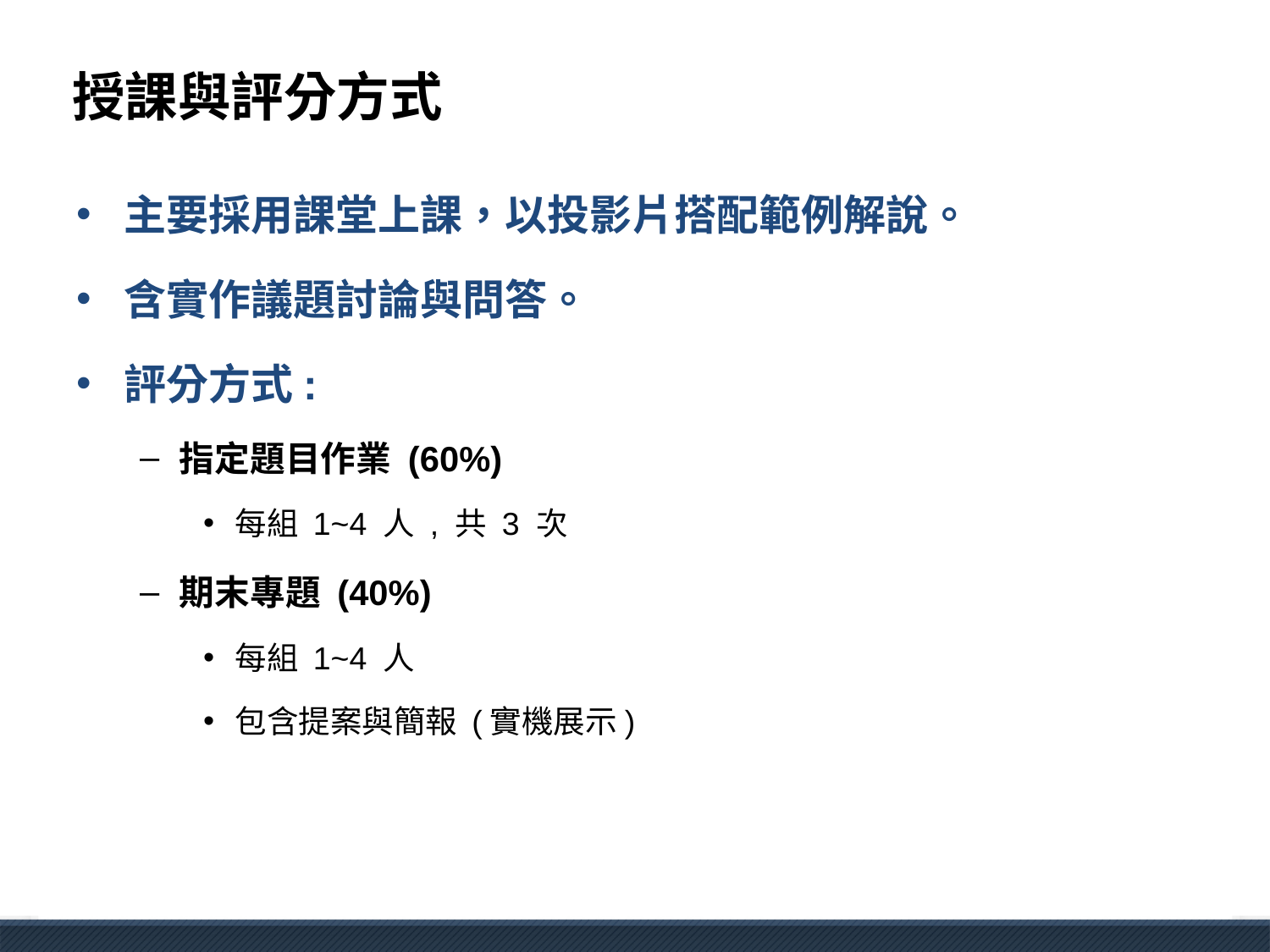

# 授課與評分方式
主要採用課堂上課，以投影片搭配範例解說。
含實作議題討論與問答。
評分方式:
指定題目作業 (60%)
每組 1~4 人 , 共 3 次
期末專題 (40%)
每組 1~4 人
包含提案與簡報 (實機展示)